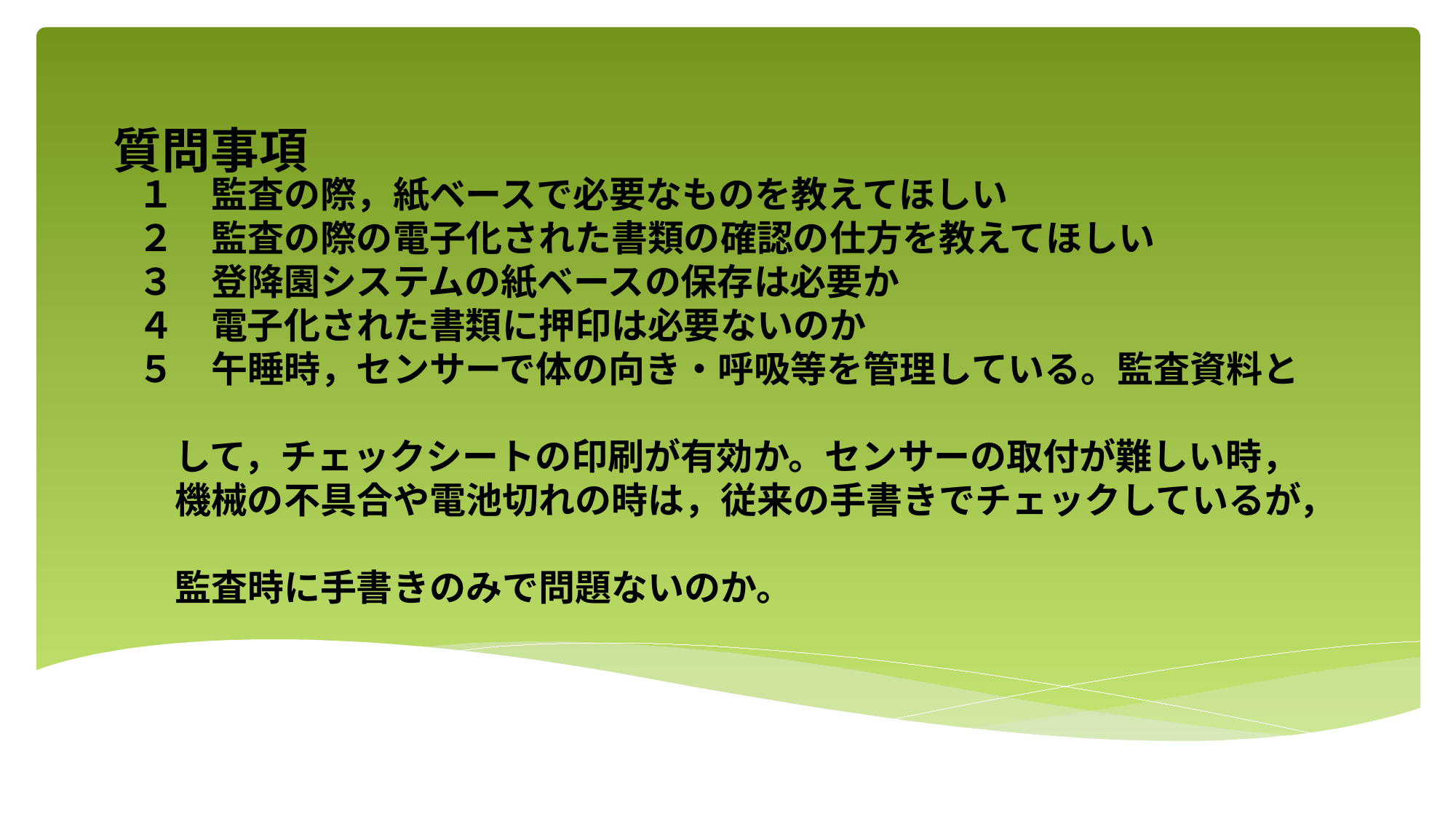

質問事項
# １　監査の際，紙ベースで必要なものを教えてほしい ２　監査の際の電子化された書類の確認の仕方を教えてほしい ３　登降園システムの紙ベースの保存は必要か ４　電子化された書類に押印は必要ないのか ５　午睡時，センサーで体の向き・呼吸等を管理している。監査資料と　 　して，チェックシートの印刷が有効か。センサーの取付が難しい時， 　機械の不具合や電池切れの時は，従来の手書きでチェックしているが，　 　監査時に手書きのみで問題ないのか。